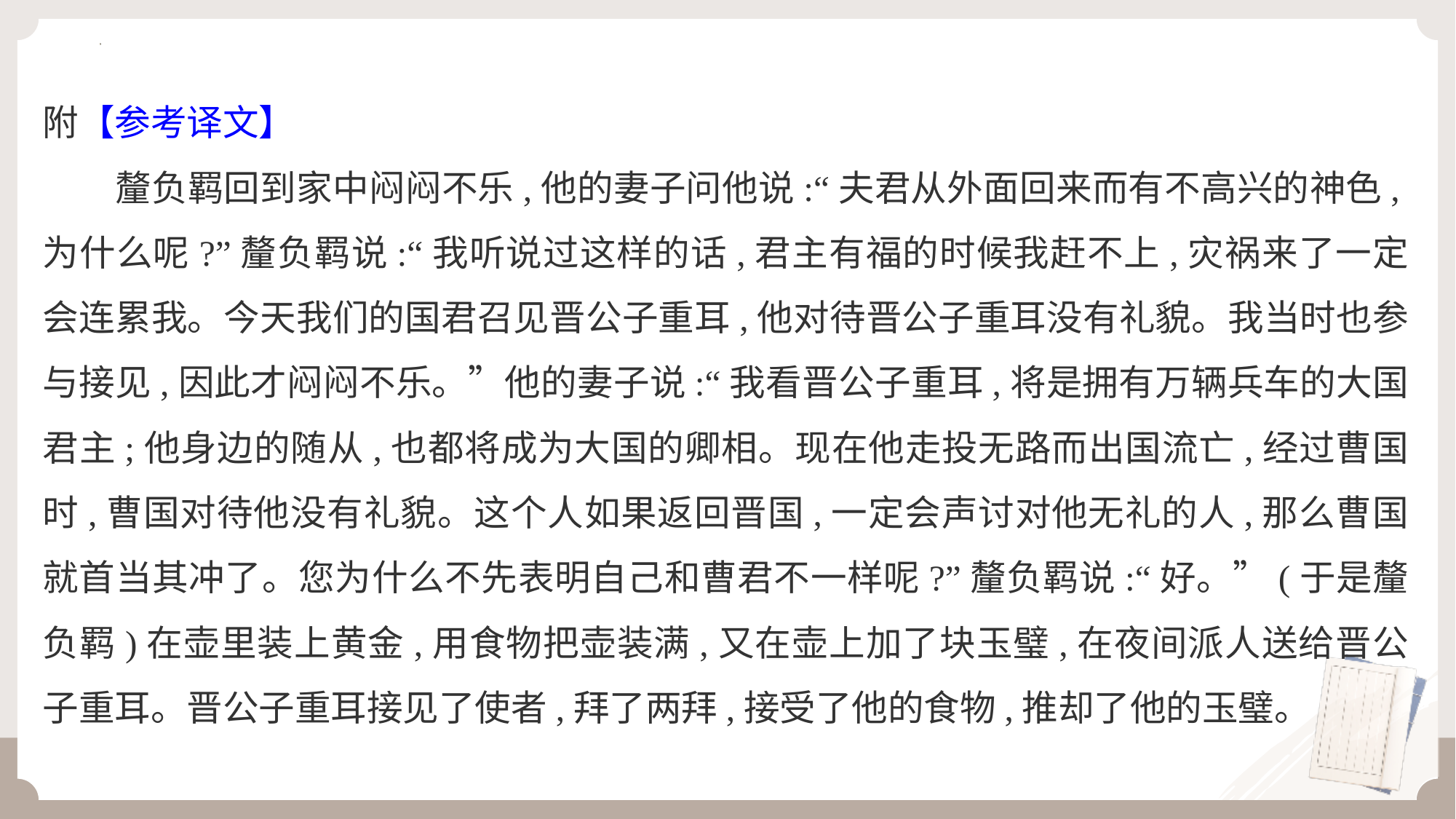

附【参考译文】
　　釐负羁回到家中闷闷不乐,他的妻子问他说:“夫君从外面回来而有不高兴的神色,为什么呢?”釐负羁说:“我听说过这样的话,君主有福的时候我赶不上,灾祸来了一定会连累我。今天我们的国君召见晋公子重耳,他对待晋公子重耳没有礼貌。我当时也参与接见,因此才闷闷不乐。”他的妻子说:“我看晋公子重耳,将是拥有万辆兵车的大国君主;他身边的随从,也都将成为大国的卿相。现在他走投无路而出国流亡,经过曹国时,曹国对待他没有礼貌。这个人如果返回晋国,一定会声讨对他无礼的人,那么曹国就首当其冲了。您为什么不先表明自己和曹君不一样呢?”釐负羁说:“好。”(于是釐负羁)在壶里装上黄金,用食物把壶装满,又在壶上加了块玉璧,在夜间派人送给晋公子重耳。晋公子重耳接见了使者,拜了两拜,接受了他的食物,推却了他的玉璧。